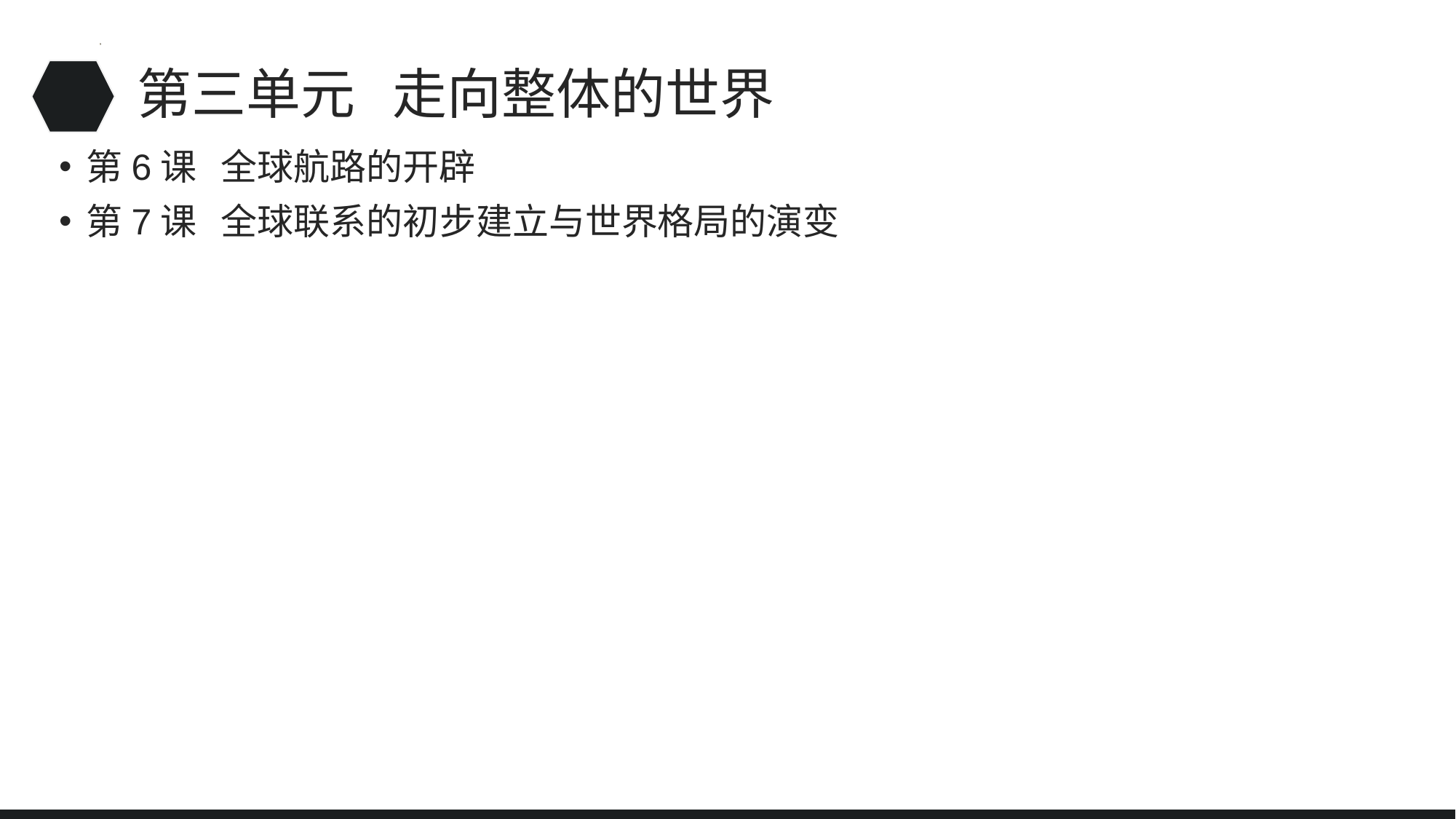

# 第三单元   走向整体的世界
第6课   全球航路的开辟
第7课   全球联系的初步建立与世界格局的演变